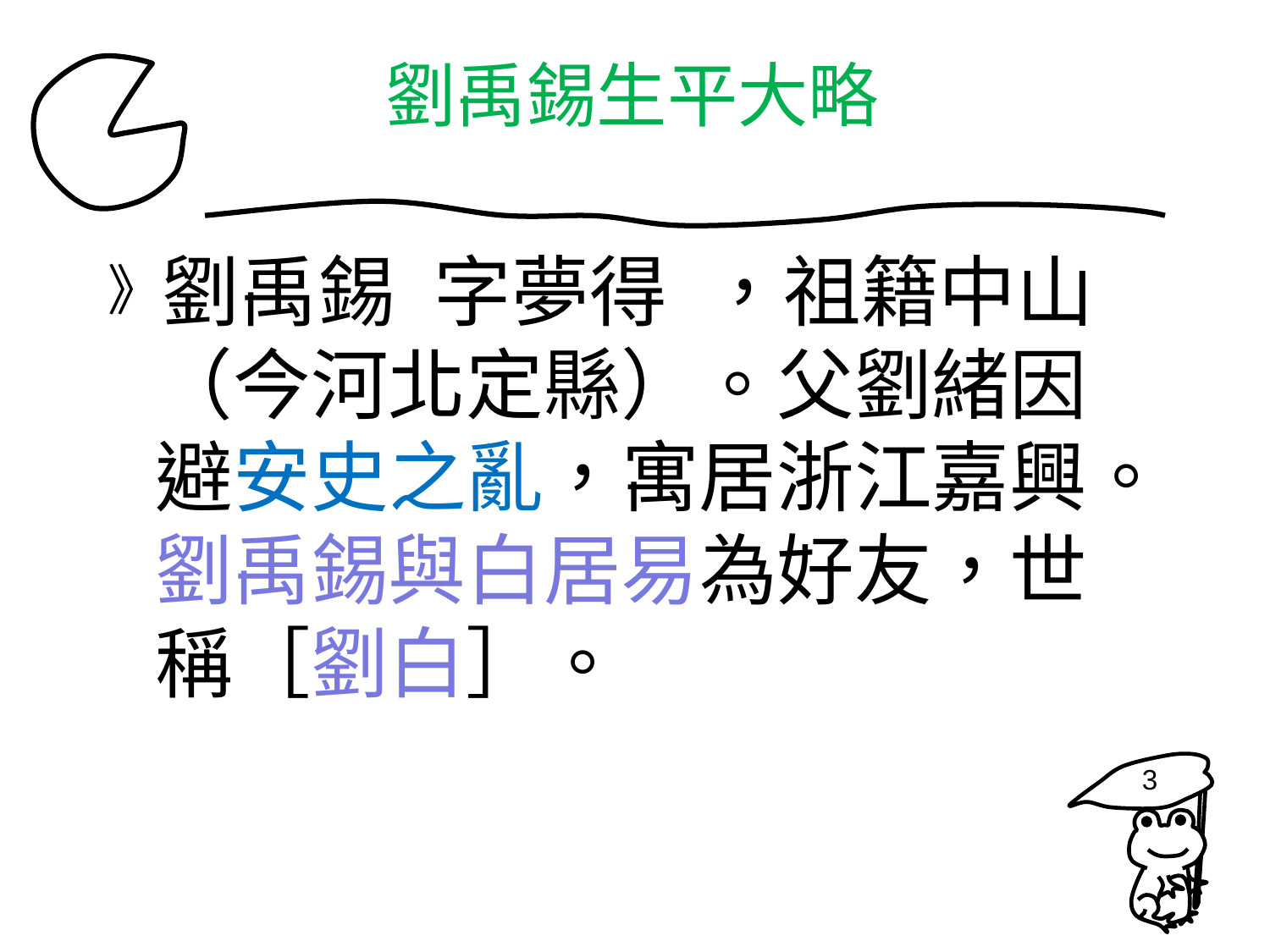

# 劉禹錫生平大略
劉禹錫 字夢得 ，祖籍中山（今河北定縣）。父劉緒因避安史之亂，寓居浙江嘉興。劉禹錫與白居易為好友，世稱［劉白］。
3